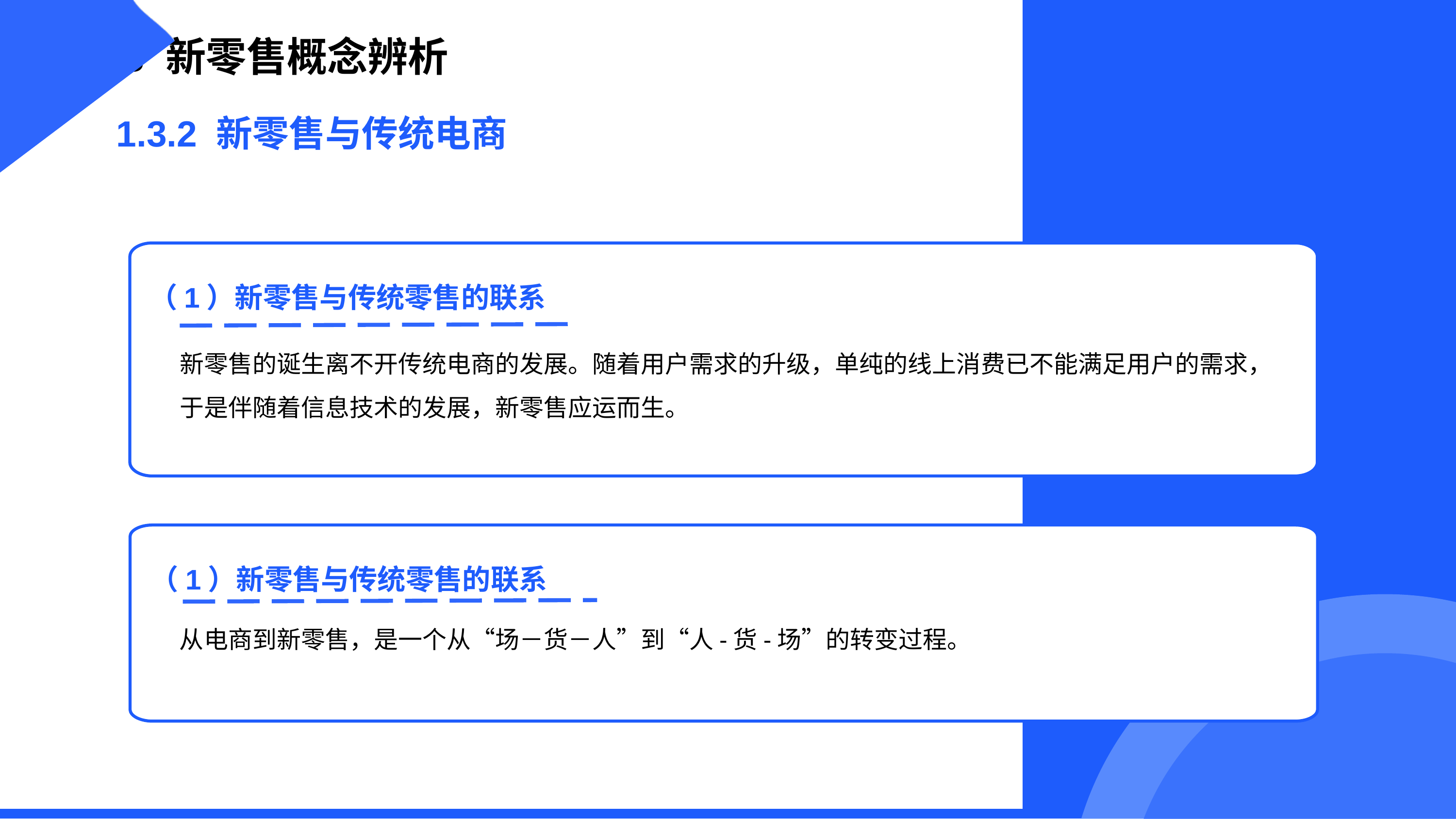

1.3 新零售概念辨析
1.3.2 新零售与传统电商

（1）新零售与传统零售的联系

新零售的诞生离不开传统电商的发展。随着用户需求的升级，单纯的线上消费已不能满足用户的需求，于是伴随着信息技术的发展，新零售应运而生。

（1）新零售与传统零售的联系

从电商到新零售，是一个从“场－货－人”到“人-货-场”的转变过程。